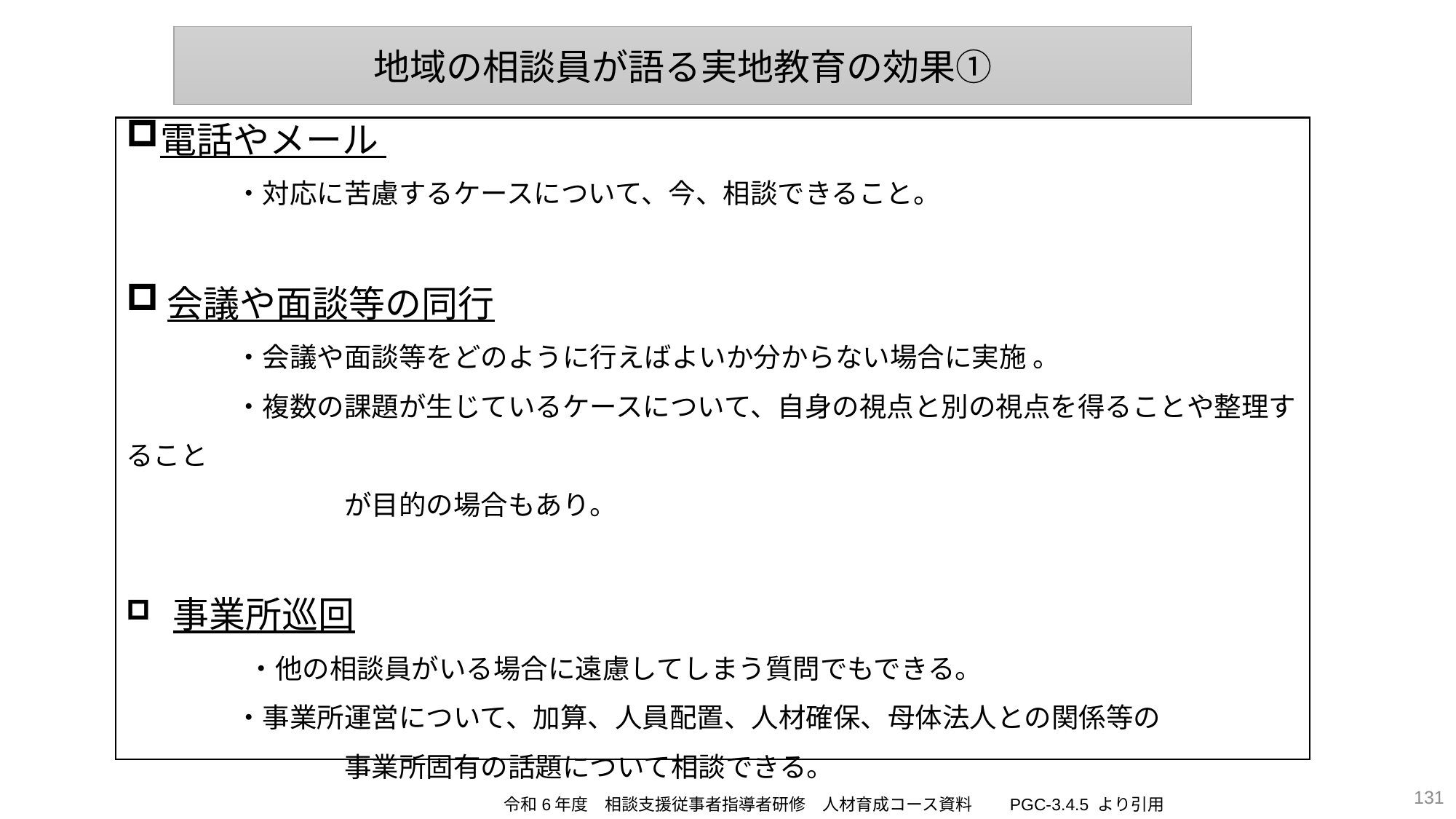

地域の相談員が語る実地教育の効果①
電話やメール
	・対応に苦慮するケースについて、今、相談できること。

会議や面談等の同行
	・会議や面談等をどのように行えばよいか分からない場合に実施 。
	・複数の課題が生じているケースについて、自身の視点と別の視点を得ることや整理すること
　　　　　　　　が目的の場合もあり。

 事業所巡回
	 ・他の相談員がいる場合に遠慮してしまう質問でもできる。
	・事業所運営について、加算、人員配置、人材確保、母体法人との関係等の
　　　　　　　　事業所固有の話題について相談できる。
131
令和6年度　相談支援従事者指導者研修　人材育成コース資料　　PGC-3.4.5 より引用